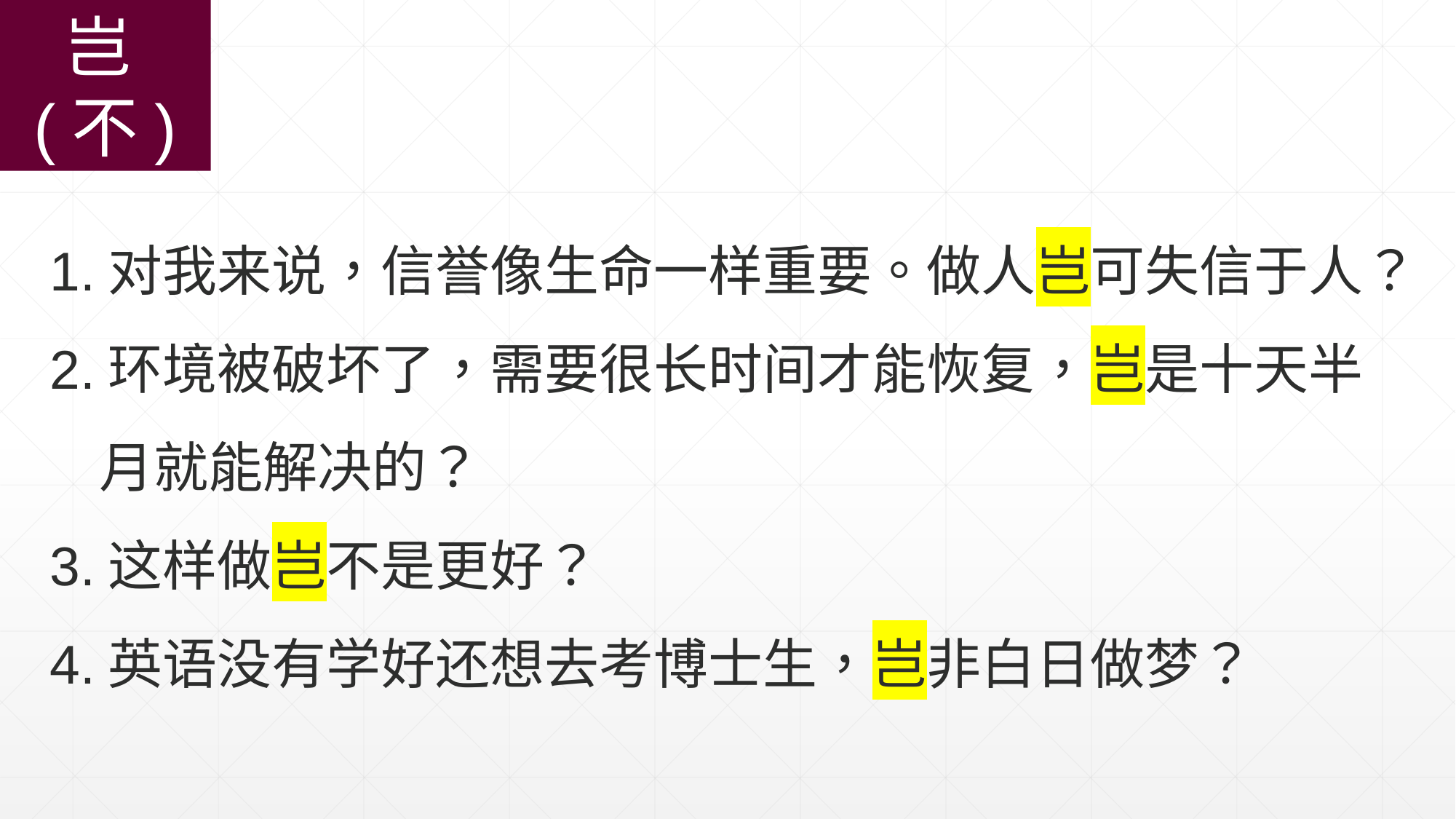

岂(不)
1.对我来说，信誉像生命一样重要。做人岂可失信于人？
2.环境被破坏了，需要很长时间才能恢复，岂是十天半
   月就能解决的？
3.这样做岂不是更好？
4.英语没有学好还想去考博士生，岂非白日做梦？